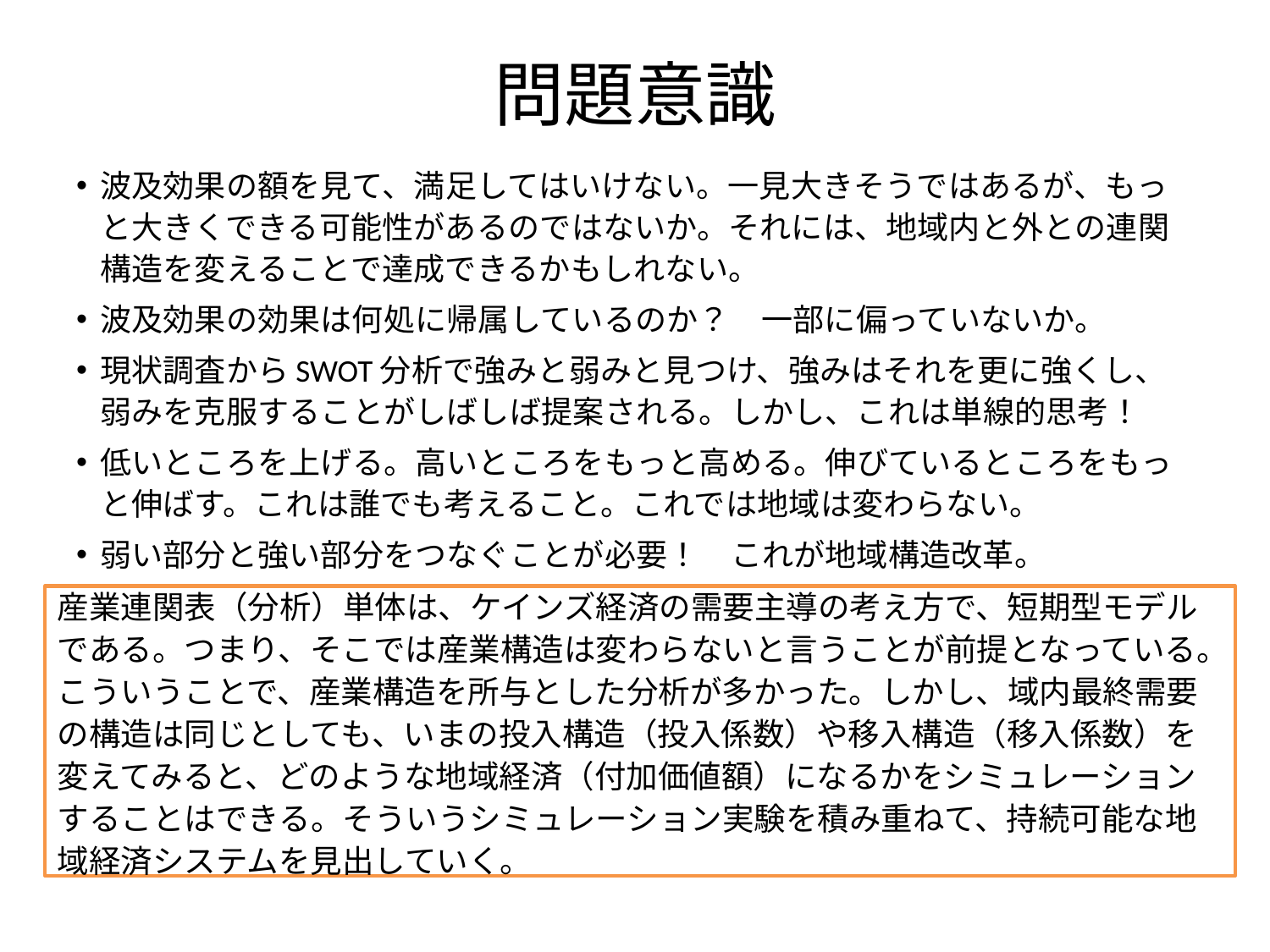

# 問題意識
波及効果の額を見て、満足してはいけない。一見大きそうではあるが、もっと大きくできる可能性があるのではないか。それには、地域内と外との連関構造を変えることで達成できるかもしれない。
波及効果の効果は何処に帰属しているのか？　一部に偏っていないか。
現状調査からSWOT分析で強みと弱みと見つけ、強みはそれを更に強くし、弱みを克服することがしばしば提案される。しかし、これは単線的思考！
低いところを上げる。高いところをもっと高める。伸びているところをもっと伸ばす。これは誰でも考えること。これでは地域は変わらない。
弱い部分と強い部分をつなぐことが必要！　これが地域構造改革。
産業連関表（分析）単体は、ケインズ経済の需要主導の考え方で、短期型モデルである。つまり、そこでは産業構造は変わらないと言うことが前提となっている。こういうことで、産業構造を所与とした分析が多かった。しかし、域内最終需要の構造は同じとしても、いまの投入構造（投入係数）や移入構造（移入係数）を変えてみると、どのような地域経済（付加価値額）になるかをシミュレーションすることはできる。そういうシミュレーション実験を積み重ねて、持続可能な地域経済システムを見出していく。